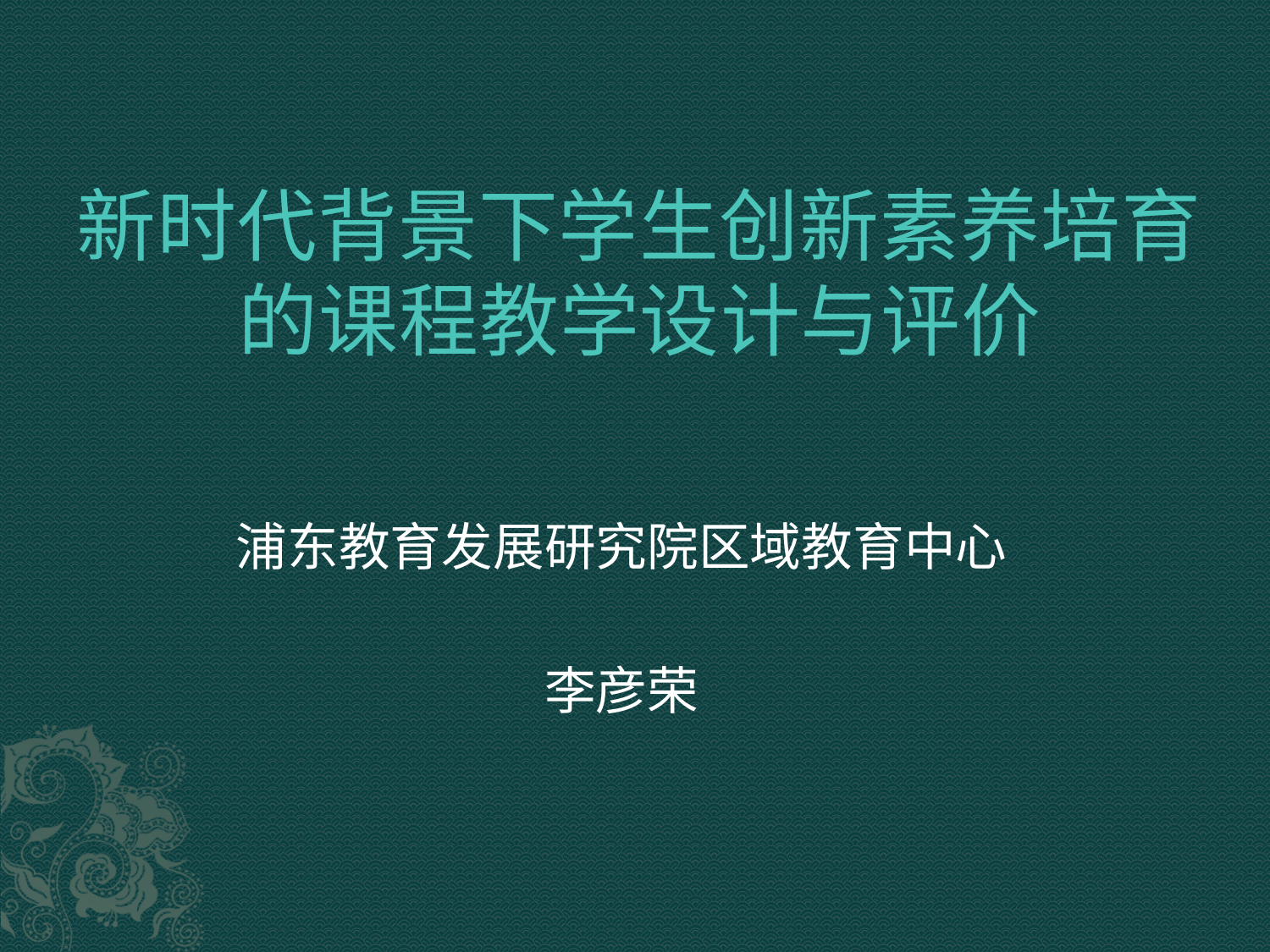

# 新时代背景下学生创新素养培育的课程教学设计与评价

浦东教育发展研究院区域教育中心

李彦荣